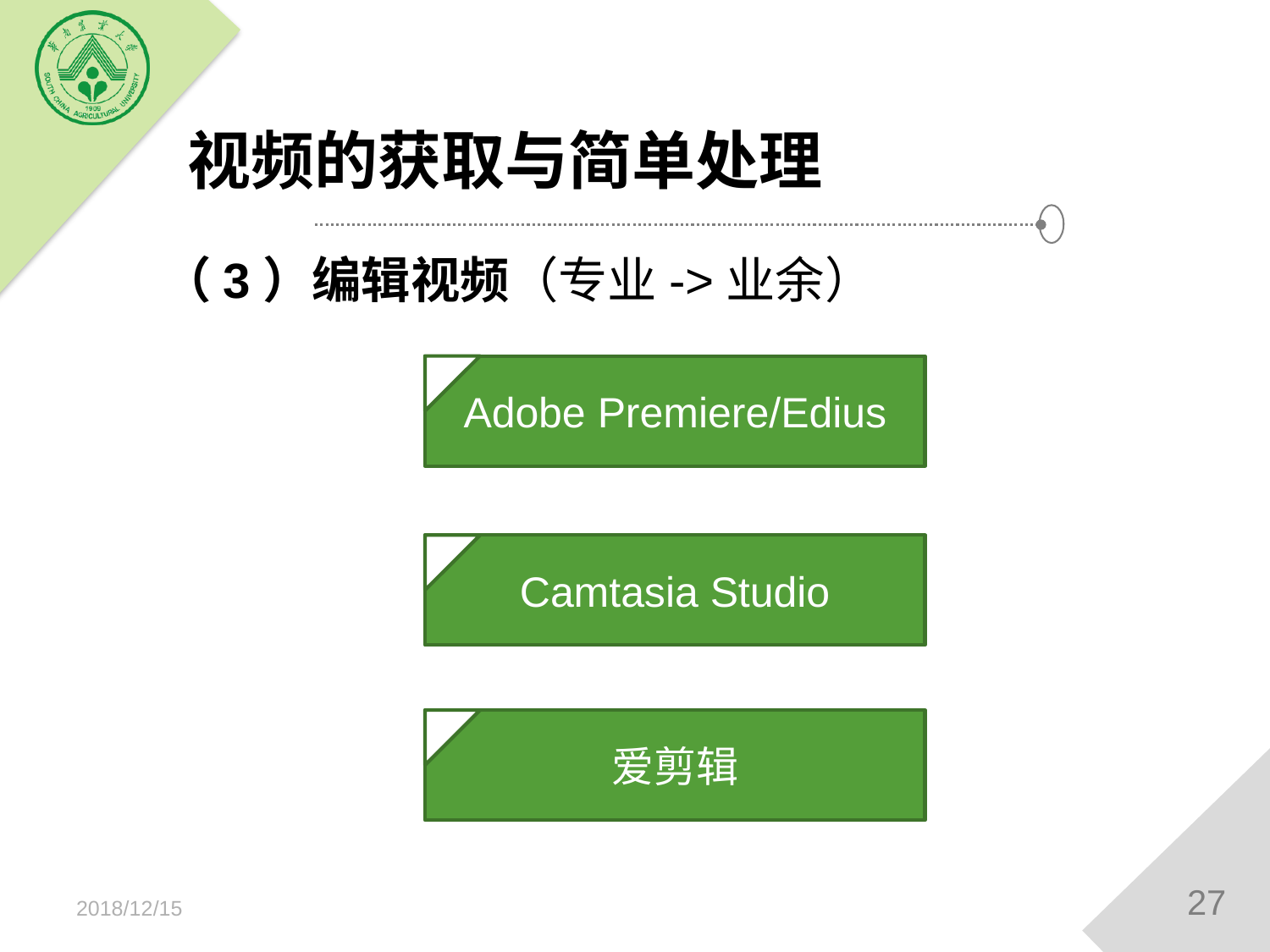

# 视频的获取与简单处理
（3）编辑视频（专业->业余）
Adobe Premiere/Edius

Camtasia Studio

爱剪辑

27
2018/12/15